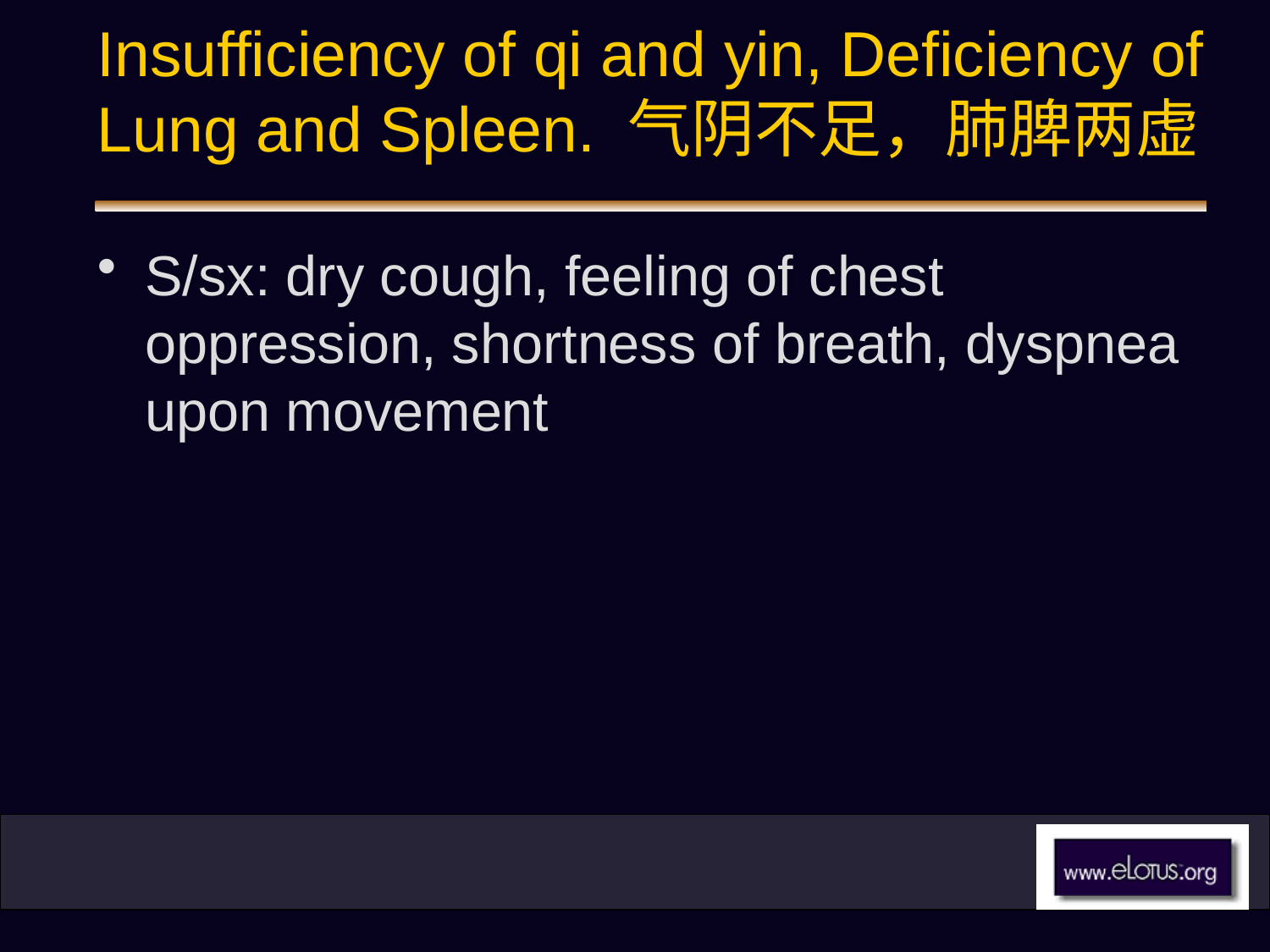

# Insufficiency of qi and yin, Deficiency of Lung and Spleen. 气阴不足，肺脾两虚
S/sx: dry cough, feeling of chest oppression, shortness of breath, dyspnea upon movement